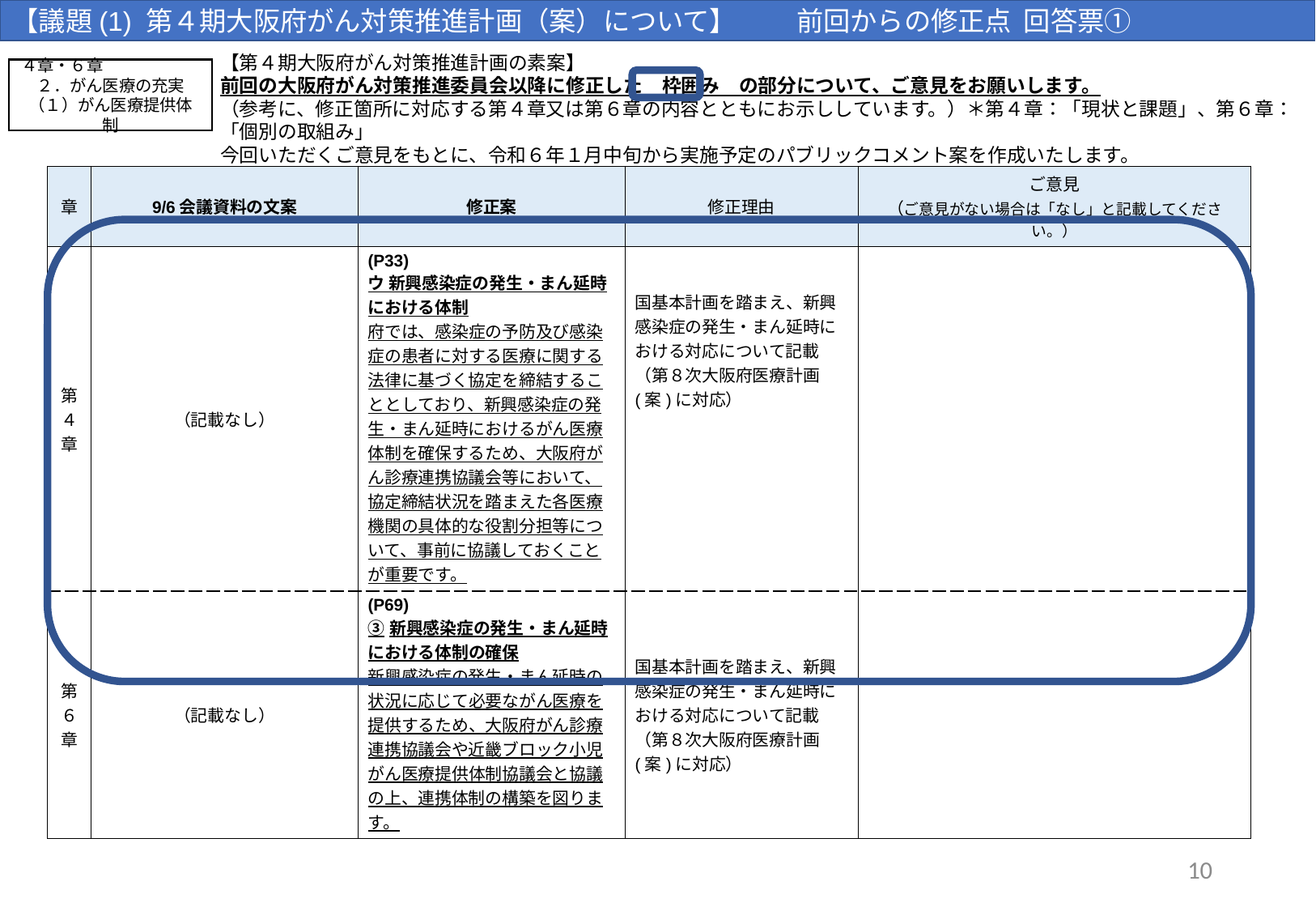

【議題(1) 第４期大阪府がん対策推進計画（案）について】 　　前回からの修正点  回答票①
【第４期大阪府がん対策推進計画の素案】
前回の大阪府がん対策推進委員会以降に修正した　枠囲み　の部分について、ご意見をお願いします。
（参考に、修正箇所に対応する第４章又は第６章の内容とともにお示ししています。）＊第４章：「現状と課題」、第６章：「個別の取組み」
今回いただくご意見をもとに、令和６年１月中旬から実施予定のパブリックコメント案を作成いたします。
４章・６章
２．がん医療の充実
（１）がん医療提供体制

| 章 | 9/6会議資料の文案 | 修正案 | 修正理由 | ご意見 （ご意見がない場合は「なし」と記載してください。） |
| --- | --- | --- | --- | --- |
| 第４章 | （記載なし） | (P33) ウ 新興感染症の発生・まん延時における体制 府では、感染症の予防及び感染症の患者に対する医療に関する法律に基づく協定を締結することとしており、新興感染症の発生・まん延時におけるがん医療体制を確保するため、大阪府がん診療連携協議会等において、協定締結状況を踏まえた各医療機関の具体的な役割分担等について、事前に協議しておくことが重要です。 | 国基本計画を踏まえ、新興感染症の発生・まん延時における対応について記載（第８次大阪府医療計画(案)に対応） |  |
| 第６章 | （記載なし） | (P69) ③新興感染症の発生・まん延時における体制の確保 新興感染症の発生・まん延時の状況に応じて必要ながん医療を提供するため、大阪府がん診療連携協議会や近畿ブロック小児がん医療提供体制協議会と協議の上、連携体制の構築を図ります。 | 国基本計画を踏まえ、新興感染症の発生・まん延時における対応について記載（第８次大阪府医療計画(案)に対応） |  |

10